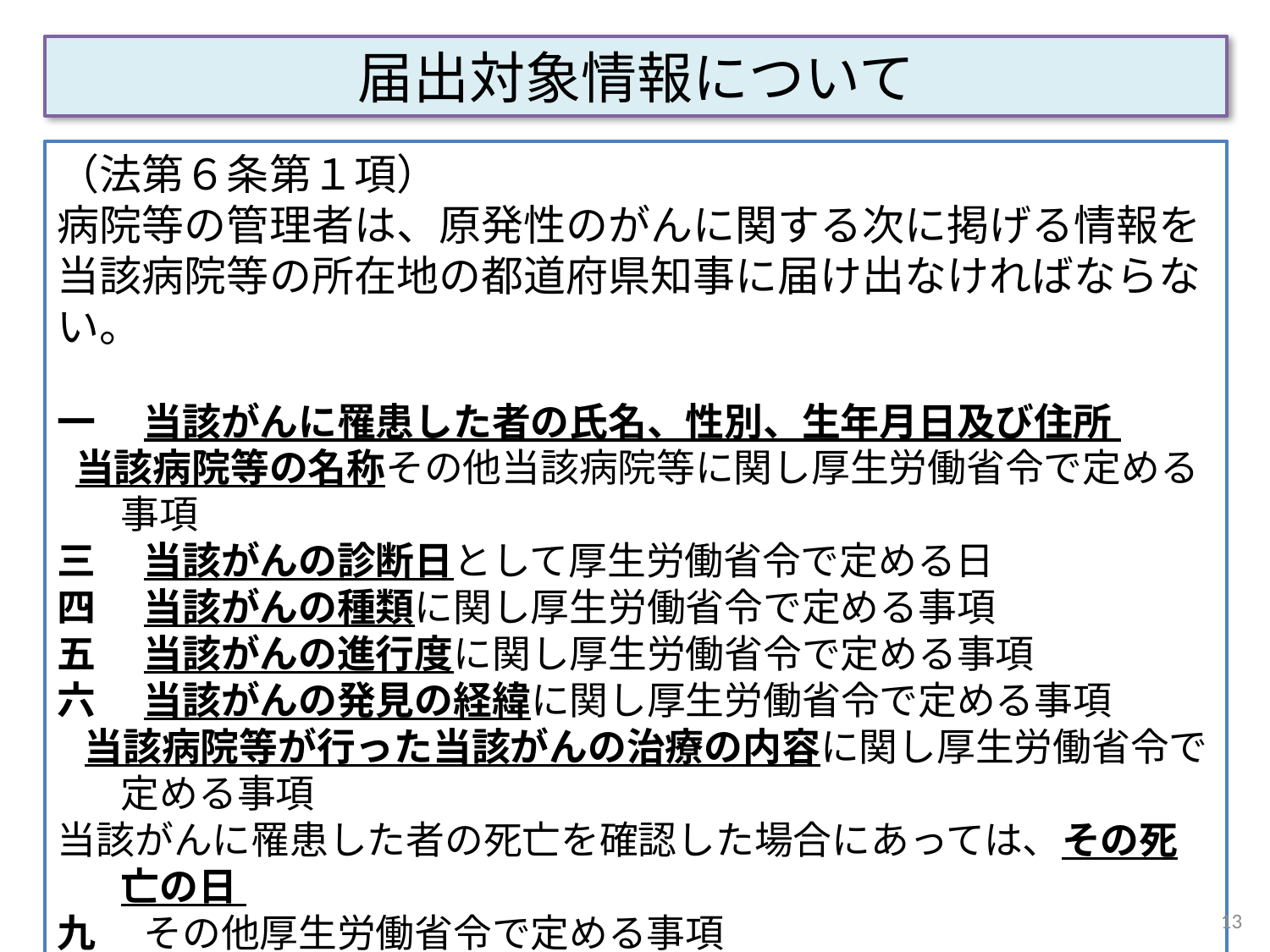

届出対象情報について
（法第６条第１項）
病院等の管理者は、原発性のがんに関する次に掲げる情報を当該病院等の所在地の都道府県知事に届け出なければならない。

一 　当該がんに罹患した者の氏名、性別、生年月日及び住所
 当該病院等の名称その他当該病院等に関し厚生労働省令で定める事項
三 　当該がんの診断日として厚生労働省令で定める日
四 　当該がんの種類に関し厚生労働省令で定める事項
五 　当該がんの進行度に関し厚生労働省令で定める事項
六 　当該がんの発見の経緯に関し厚生労働省令で定める事項
  当該病院等が行った当該がんの治療の内容に関し厚生労働省令で定める事項
当該がんに罹患した者の死亡を確認した場合にあっては、その死亡の日
九 　その他厚生労働省令で定める事項
13